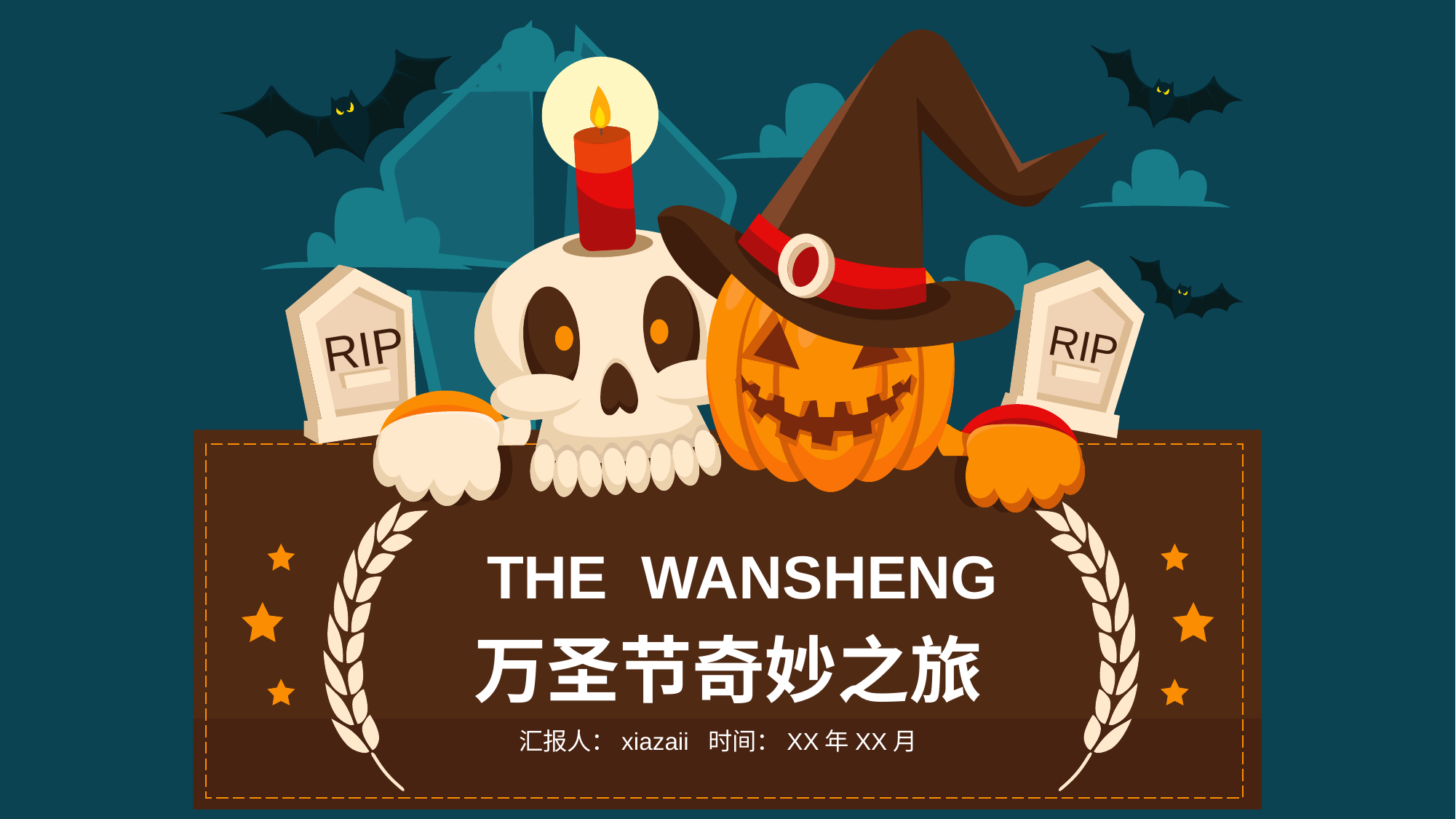

RIP

RIP

THE  WANSHENG

万圣节奇妙之旅

汇报人：xiazaii  时间：XX年XX月